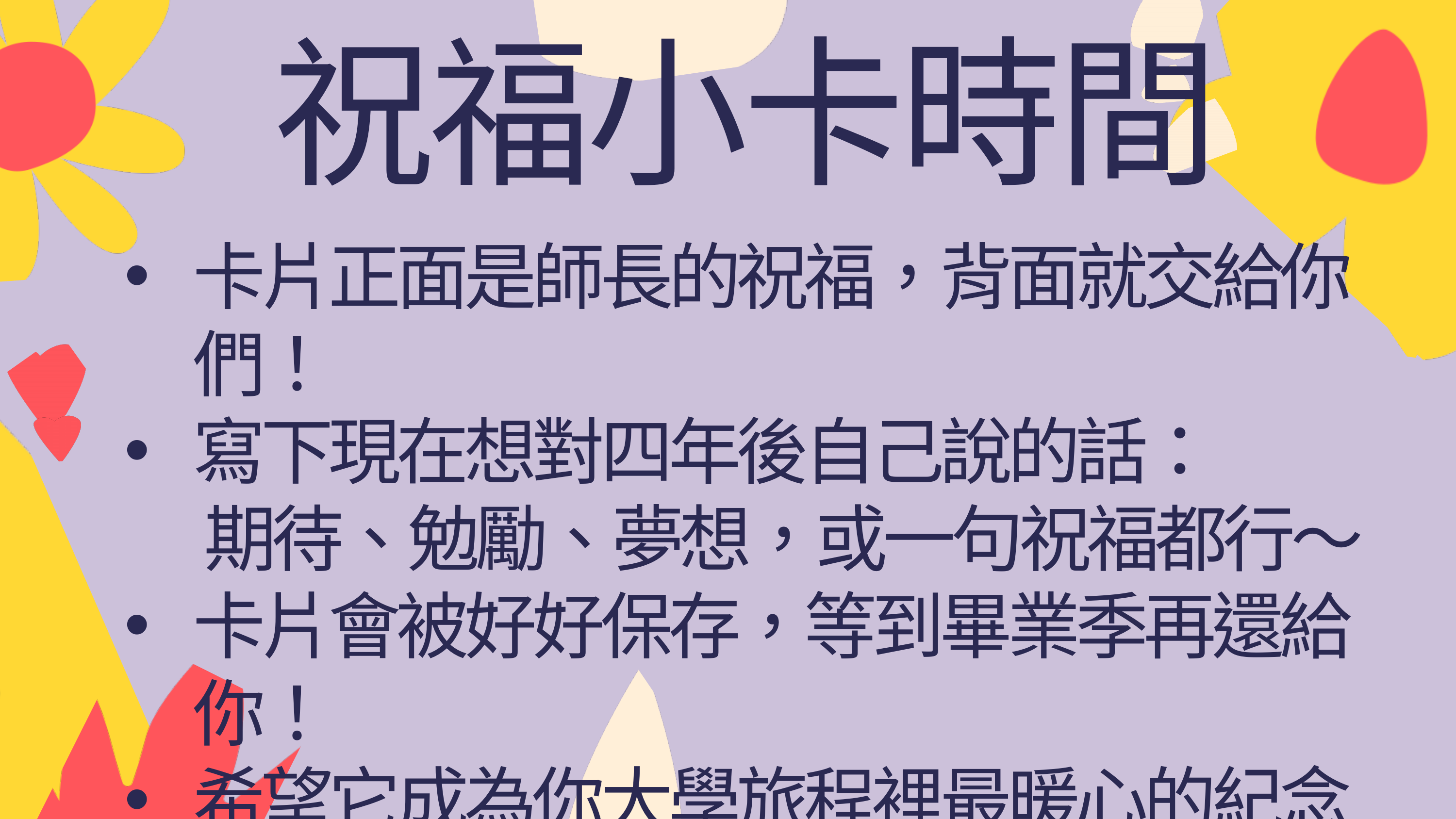

祝福小卡時間

卡片正面是師長的祝福，背面就交給你們！
寫下現在想對四年後自己說的話：
     期待、勉勵、夢想，或一句祝福都行～
卡片會被好好保存，等到畢業季再還給你！
希望它成為你大學旅程裡最暖心的紀念 💌